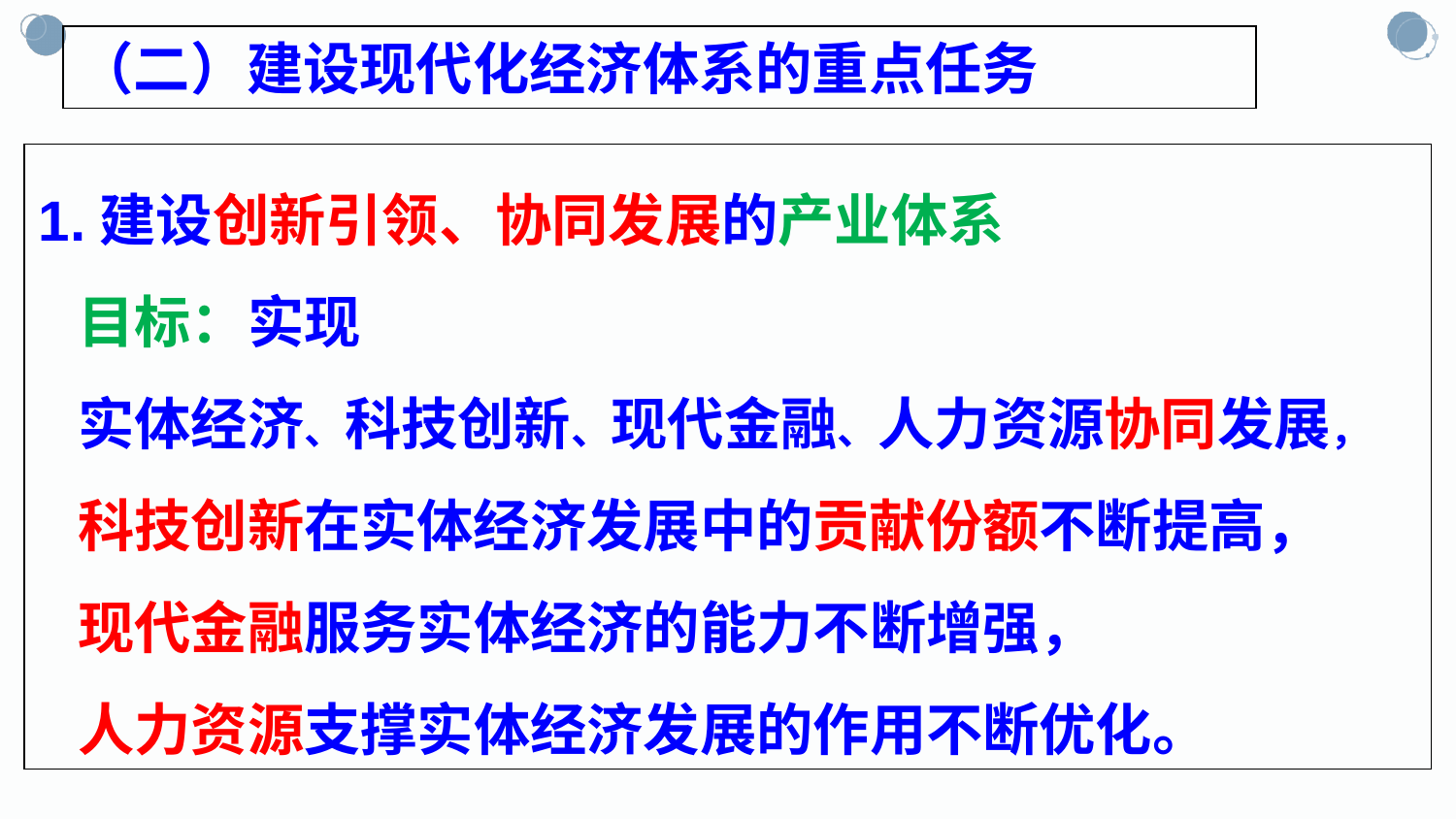

（二）建设现代化经济体系的重点任务
1.建设创新引领、协同发展的产业体系
  目标：实现
  实体经济、科技创新、现代金融、人力资源协同发展，
  科技创新在实体经济发展中的贡献份额不断提高，
  现代金融服务实体经济的能力不断增强，
  人力资源支撑实体经济发展的作用不断优化。